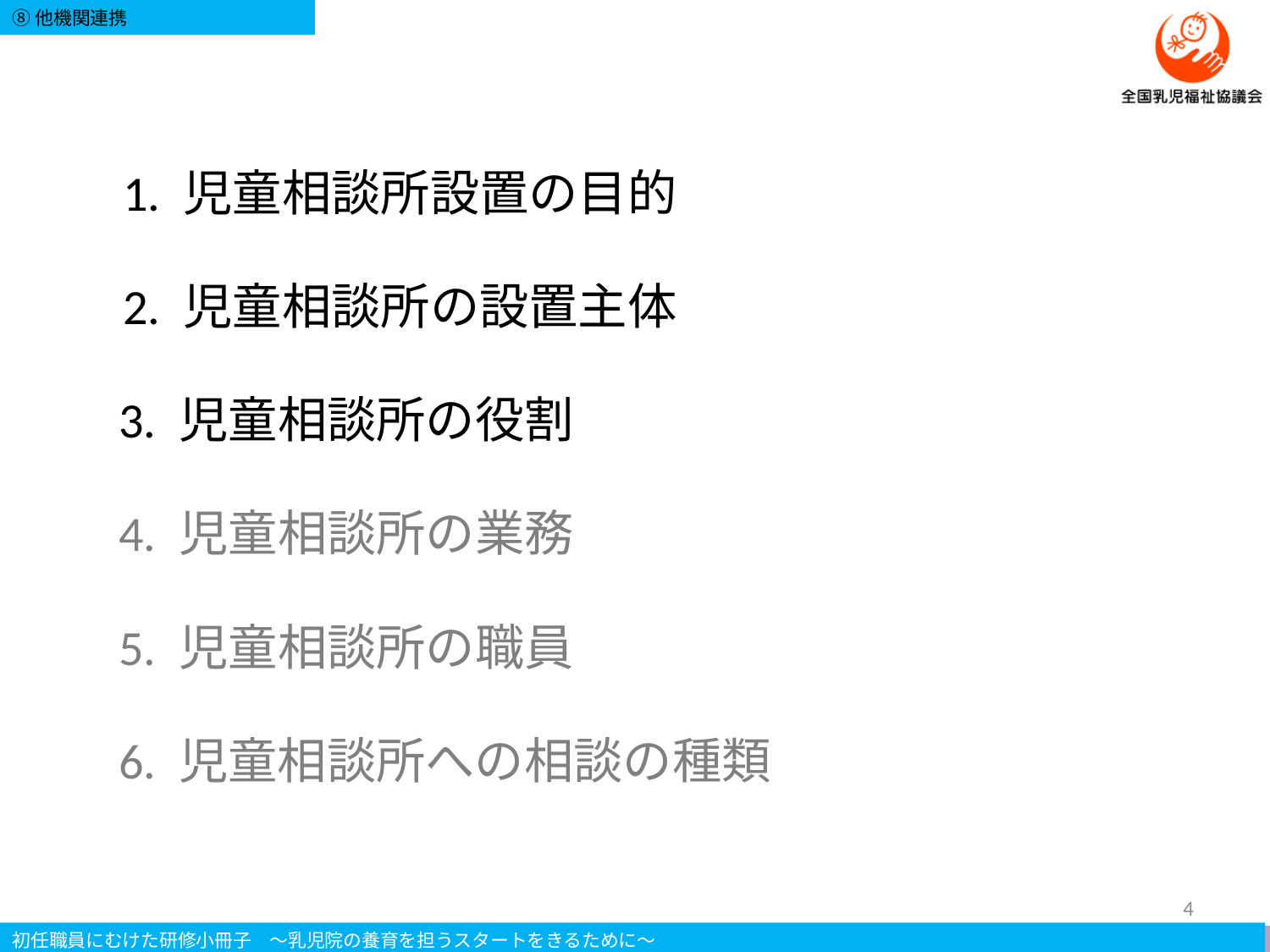

1. 児童相談所設置の目的

　　2. 児童相談所の設置主体

  　 3. 児童相談所の役割

  　 4. 児童相談所の業務

  　 5. 児童相談所の職員

   　6. 児童相談所への相談の種類
4